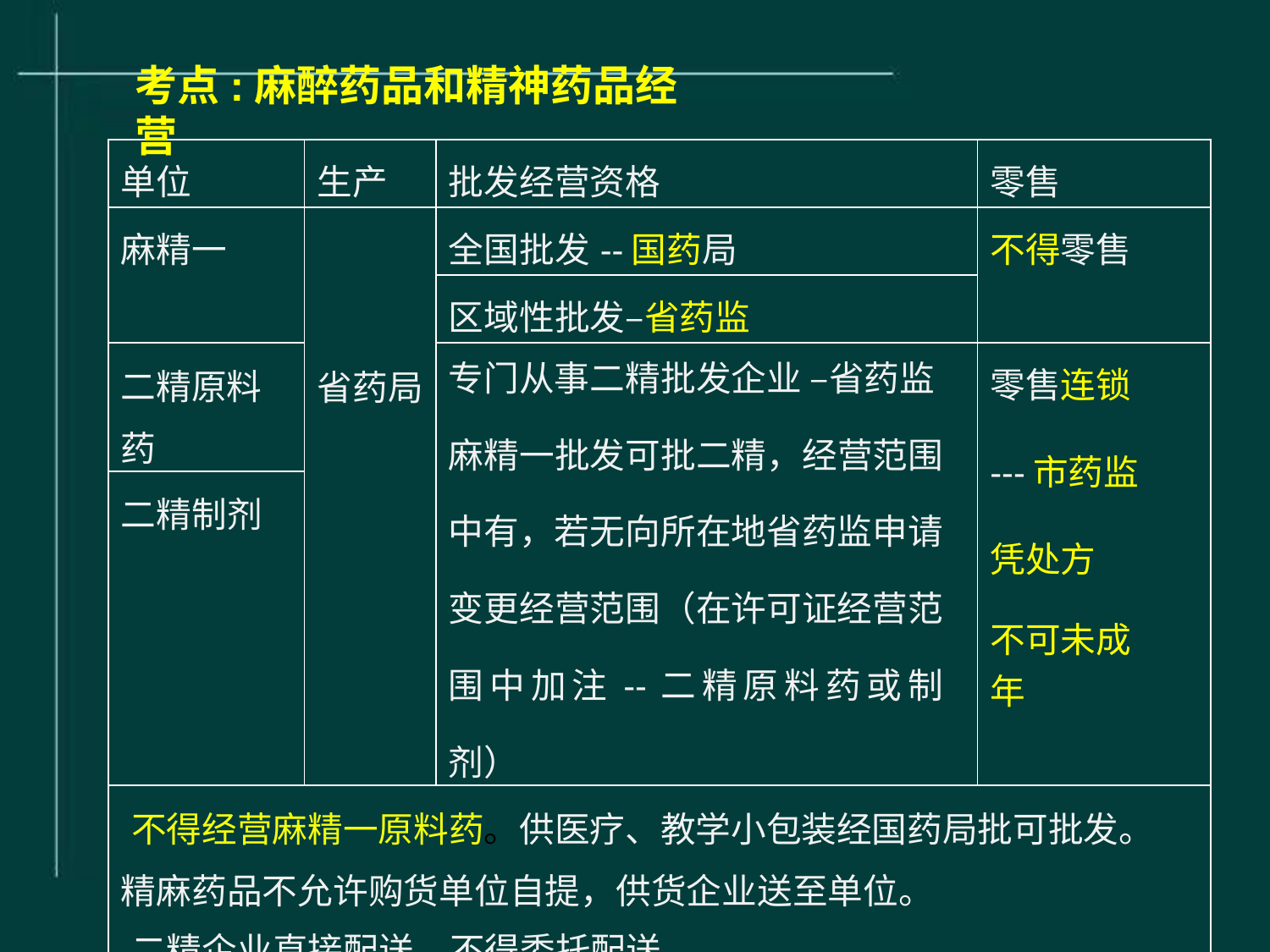

# 考点:麻醉药品和精神药品经营
| 单位 | 生产 | 批发经营资格 | 零售 |
| --- | --- | --- | --- |
| 麻精一 | 省药局 | 全国批发--国药局 | 不得零售 |
|  |  | 区域性批发–省药监 |  |
| 二精原料 药 |  | 专门从事二精批发企业 –省药监 麻精一批发可批二精，经营范围 中有，若无向所在地省药监申请 变更经营范围（在许可证经营范 围中加注--二精原料药或制剂） | 零售连锁 ---市药监 凭处方 不可未成年 |
| 二精制剂 |  |  |  |
| 不得经营麻精一原料药。供医疗、教学小包装经国药局批可批发。 精麻药品不允许购货单位自提，供货企业送至单位。 二精企业直接配送，不得委托配送。 全国批发、区域批发售麻精一应建销售方档案。 |  |  |  |